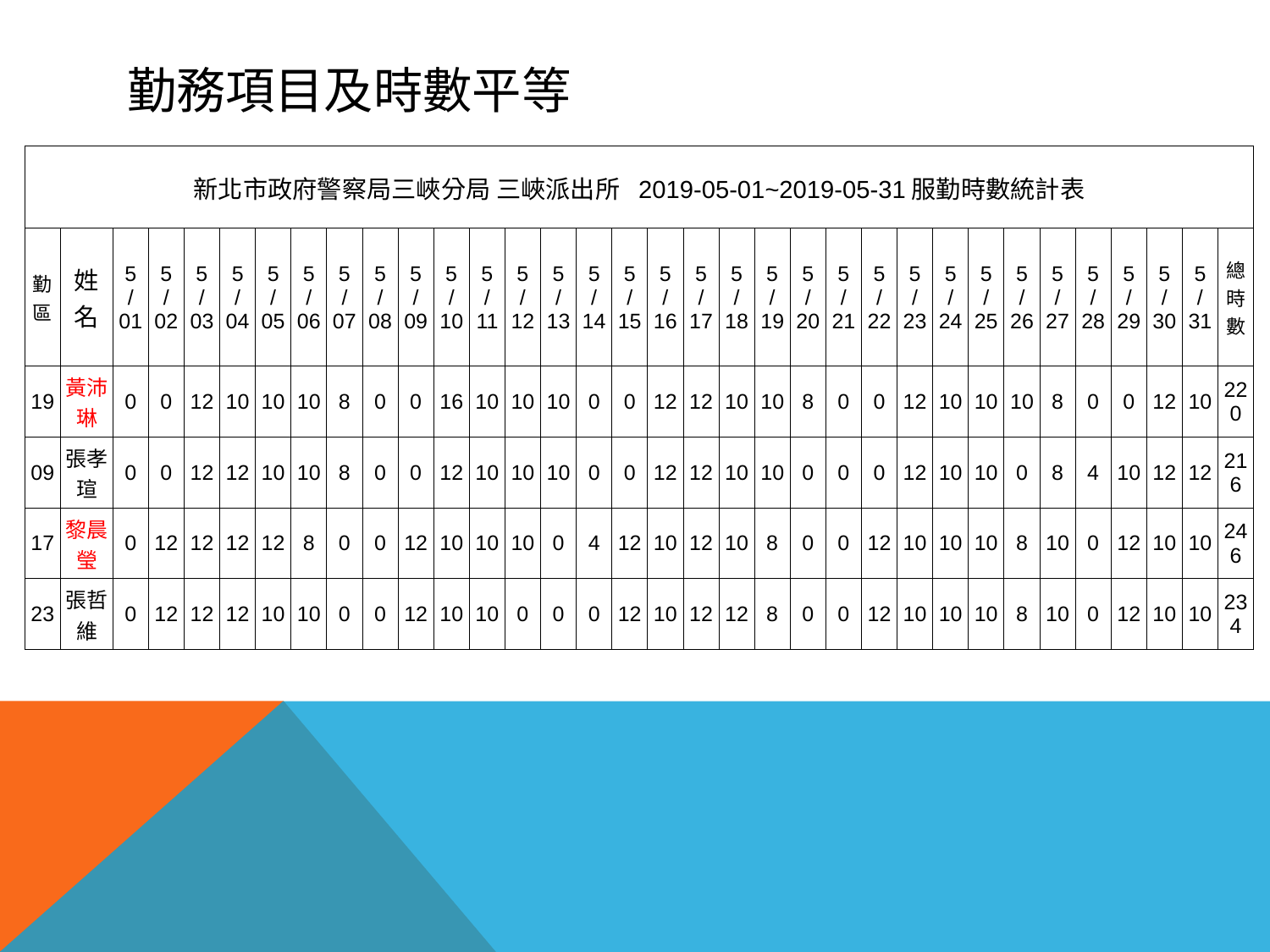

# 勤務項目及時數平等
| 新北市政府警察局三峽分局 三峽派出所 2019-05-01~2019-05-31服勤時數統計表 |  |  |  |  |  |  |  |  |  |  |  |  |  |  |  |  |  |  |  |  |  |  |  |  |  |  |  |  |  |  |  |  |  |
| --- | --- | --- | --- | --- | --- | --- | --- | --- | --- | --- | --- | --- | --- | --- | --- | --- | --- | --- | --- | --- | --- | --- | --- | --- | --- | --- | --- | --- | --- | --- | --- | --- | --- |
| 勤區 | 姓 名 | 5 / 01 | 5 / 02 | 5 / 03 | 5 / 04 | 5 / 05 | 5 / 06 | 5 / 07 | 5 / 08 | 5 / 09 | 5 / 10 | 5 / 11 | 5 / 12 | 5 / 13 | 5 / 14 | 5 / 15 | 5 / 16 | 5 / 17 | 5 / 18 | 5 / 19 | 5 / 20 | 5 / 21 | 5 / 22 | 5 / 23 | 5 / 24 | 5 / 25 | 5 / 26 | 5 / 27 | 5 / 28 | 5 / 29 | 5 / 30 | 5 / 31 | 總 時 數 |
| 19 | 黃沛琳 | 0 | 0 | 12 | 10 | 10 | 10 | 8 | 0 | 0 | 16 | 10 | 10 | 10 | 0 | 0 | 12 | 12 | 10 | 10 | 8 | 0 | 0 | 12 | 10 | 10 | 10 | 8 | 0 | 0 | 12 | 10 | 220 |
| 09 | 張孝瑄 | 0 | 0 | 12 | 12 | 10 | 10 | 8 | 0 | 0 | 12 | 10 | 10 | 10 | 0 | 0 | 12 | 12 | 10 | 10 | 0 | 0 | 0 | 12 | 10 | 10 | 0 | 8 | 4 | 10 | 12 | 12 | 216 |
| 17 | 黎晨瑩 | 0 | 12 | 12 | 12 | 12 | 8 | 0 | 0 | 12 | 10 | 10 | 10 | 0 | 4 | 12 | 10 | 12 | 10 | 8 | 0 | 0 | 12 | 10 | 10 | 10 | 8 | 10 | 0 | 12 | 10 | 10 | 246 |
| 23 | 張哲維 | 0 | 12 | 12 | 12 | 10 | 10 | 0 | 0 | 12 | 10 | 10 | 0 | 0 | 0 | 12 | 10 | 12 | 12 | 8 | 0 | 0 | 12 | 10 | 10 | 10 | 8 | 10 | 0 | 12 | 10 | 10 | 234 |